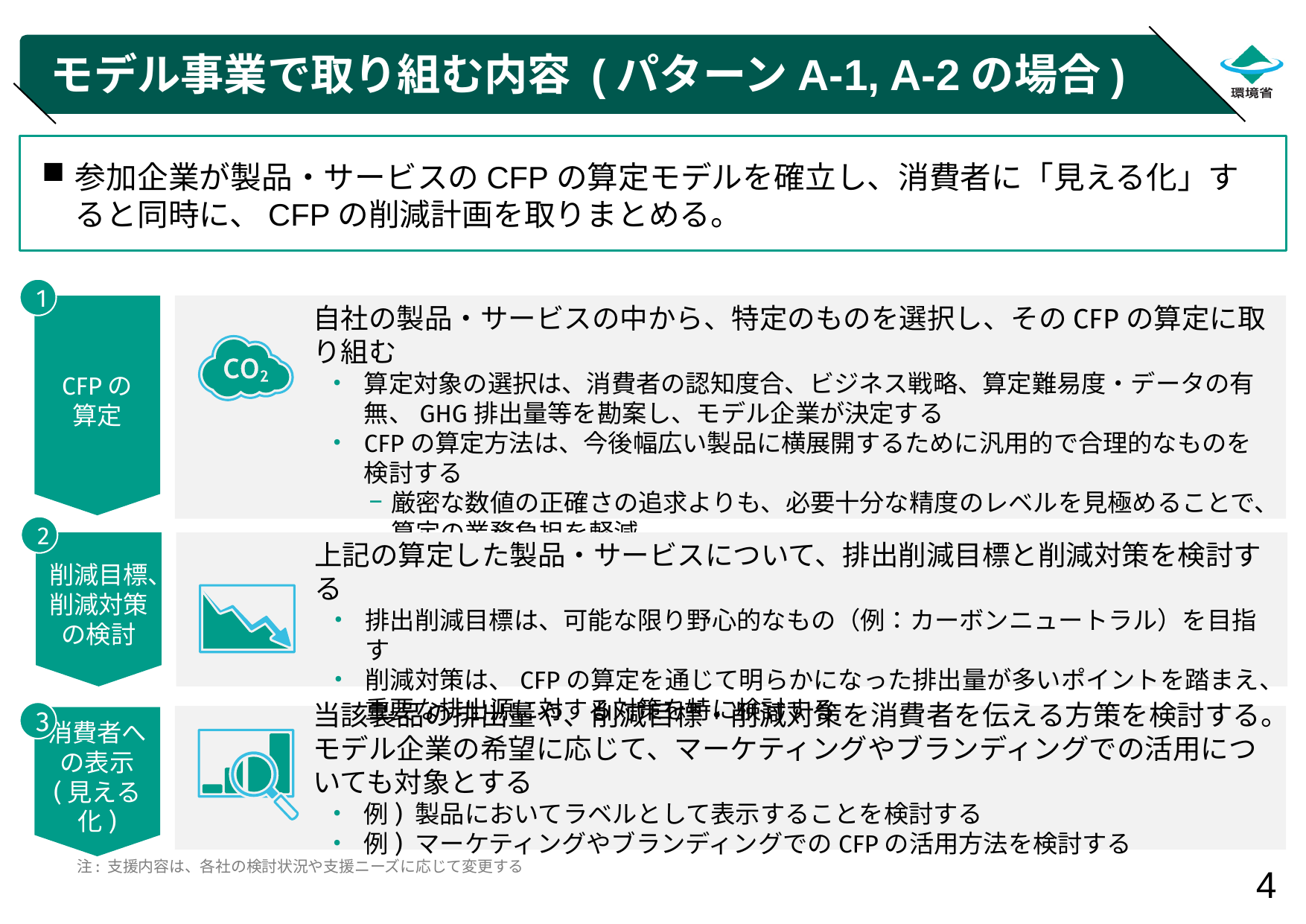

# モデル事業で取り組む内容 (パターンA-1, A-2の場合)
参加企業が製品・サービスのCFPの算定モデルを確立し、消費者に「見える化」すると同時に、CFPの削減計画を取りまとめる。
1
自社の製品・サービスの中から、特定のものを選択し、そのCFPの算定に取り組む
算定対象の選択は、消費者の認知度合、ビジネス戦略、算定難易度・データの有無、GHG排出量等を勘案し、モデル企業が決定する
CFPの算定方法は、今後幅広い製品に横展開するために汎用的で合理的なものを検討する
厳密な数値の正確さの追求よりも、必要十分な精度のレベルを見極めることで、算定の業務負担を軽減
過度の業務負担が生じることなく、算出結果の信頼性を担保する方法を検討

CFPの
算定
2
上記の算定した製品・サービスについて、排出削減目標と削減対策を検討する
排出削減目標は、可能な限り野心的なもの（例：カーボンニュートラル）を目指す
削減対策は、CFPの算定を通じて明らかになった排出量が多いポイントを踏まえ、重要な排出源に対する対策を特に検討する
削減目標、削減対策の検討

3

当該製品の排出量や、削減目標・削減対策を消費者を伝える方策を検討する。モデル企業の希望に応じて、マーケティングやブランディングでの活用についても対象とする
例) 製品においてラベルとして表示することを検討する
例) マーケティングやブランディングでのCFPの活用方法を検討する
消費者への表示
(見える化)
注: 支援内容は、各社の検討状況や支援ニーズに応じて変更する